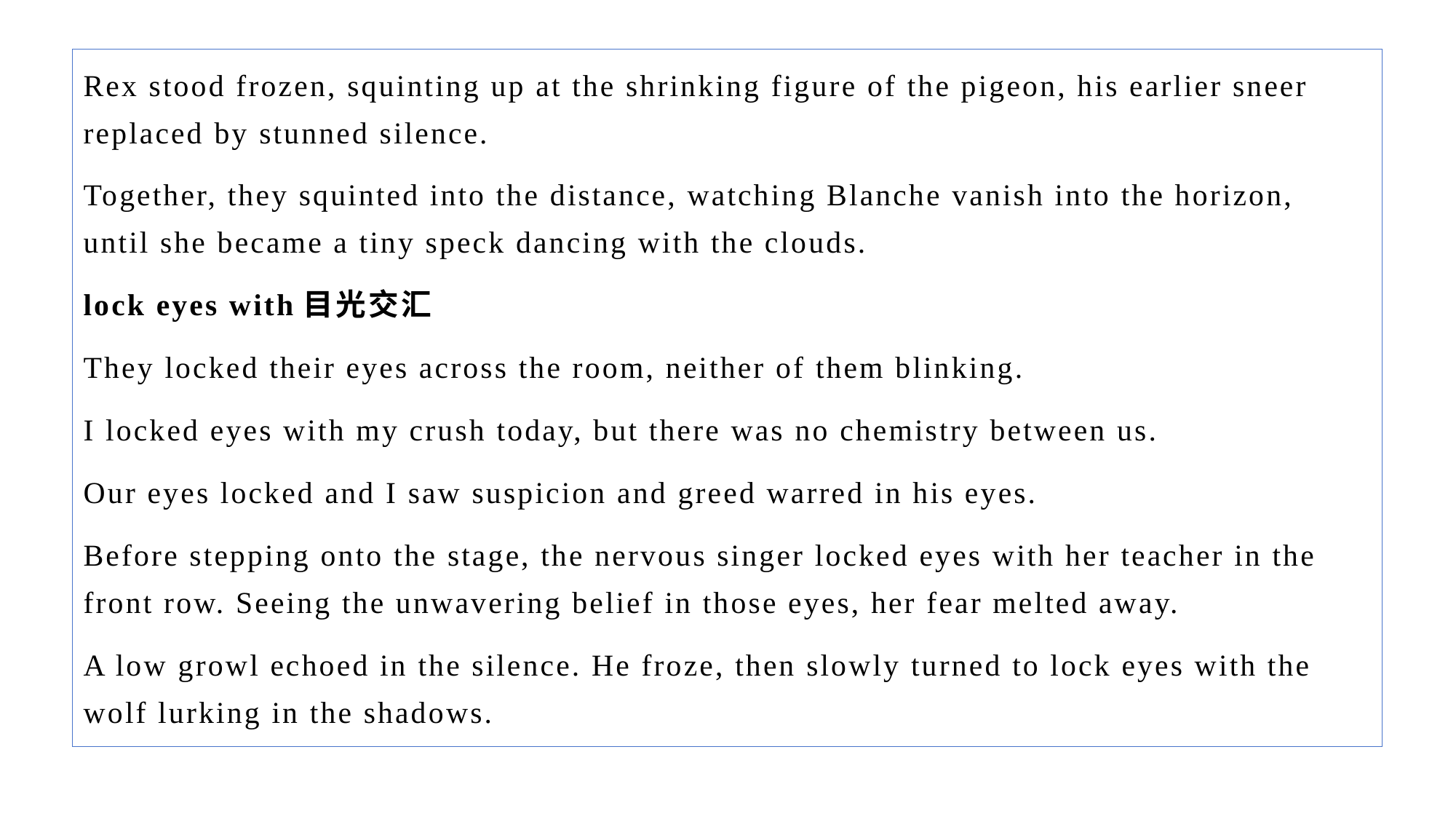

Rex stood frozen, squinting up at the shrinking figure of the pigeon, his earlier sneer replaced by stunned silence.
Together, they squinted into the distance, watching Blanche vanish into the horizon, until she became a tiny speck dancing with the clouds.
lock eyes with目光交汇
They locked their eyes across the room, neither of them blinking.
I locked eyes with my crush today, but there was no chemistry between us.
Our eyes locked and I saw suspicion and greed warred in his eyes.
Before stepping onto the stage, the nervous singer locked eyes with her teacher in the front row. Seeing the unwavering belief in those eyes, her fear melted away.
A low growl echoed in the silence. He froze, then slowly turned to lock eyes with the wolf lurking in the shadows.